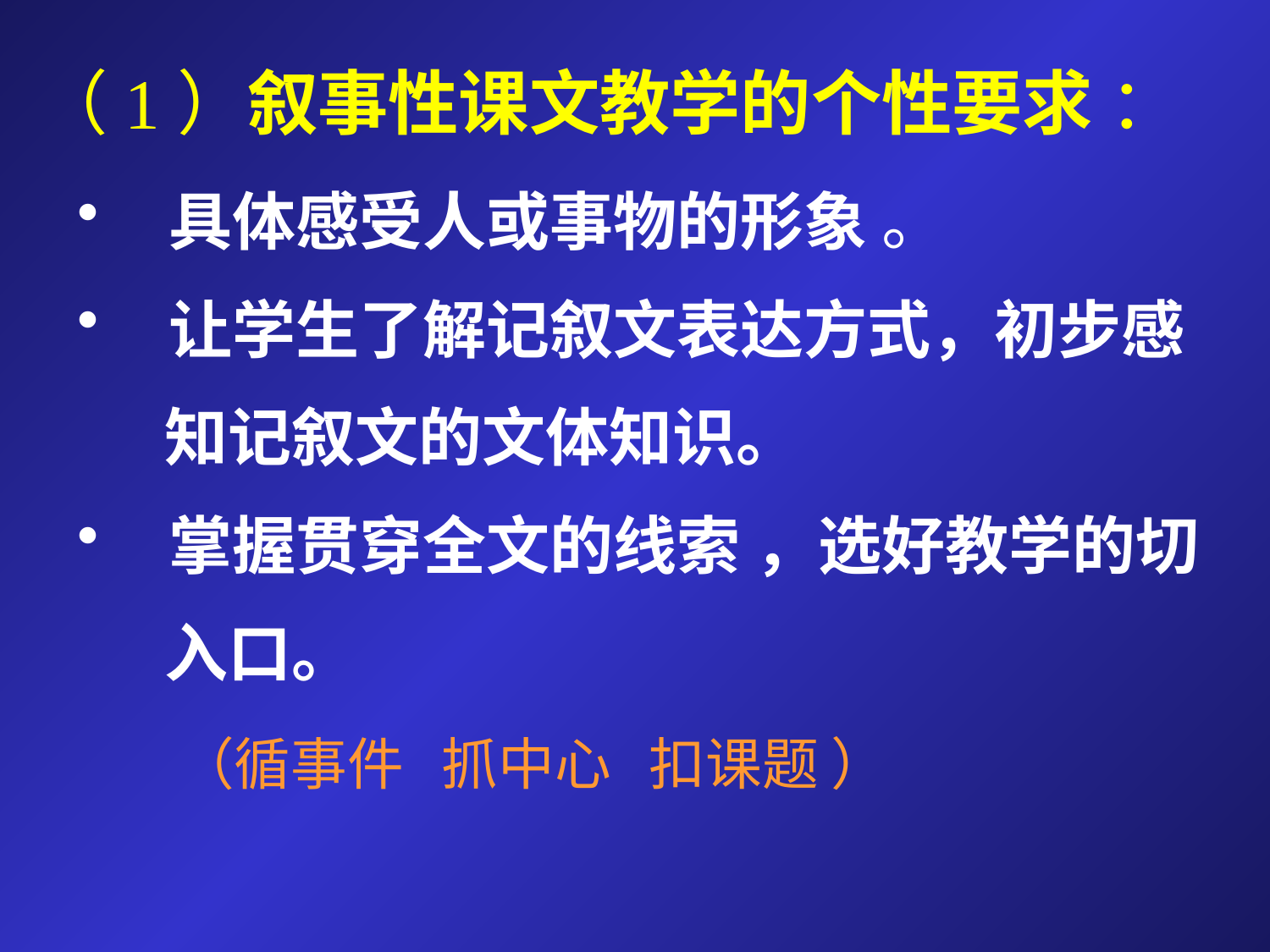

# （1）叙事性课文教学的个性要求 ：
  具体感受人或事物的形象 。
  让学生了解记叙文表达方式，初步感
     知记叙文的文体知识。
  掌握贯穿全文的线索 ，选好教学的切
     入口。
      （循事件   抓中心   扣课题 ）